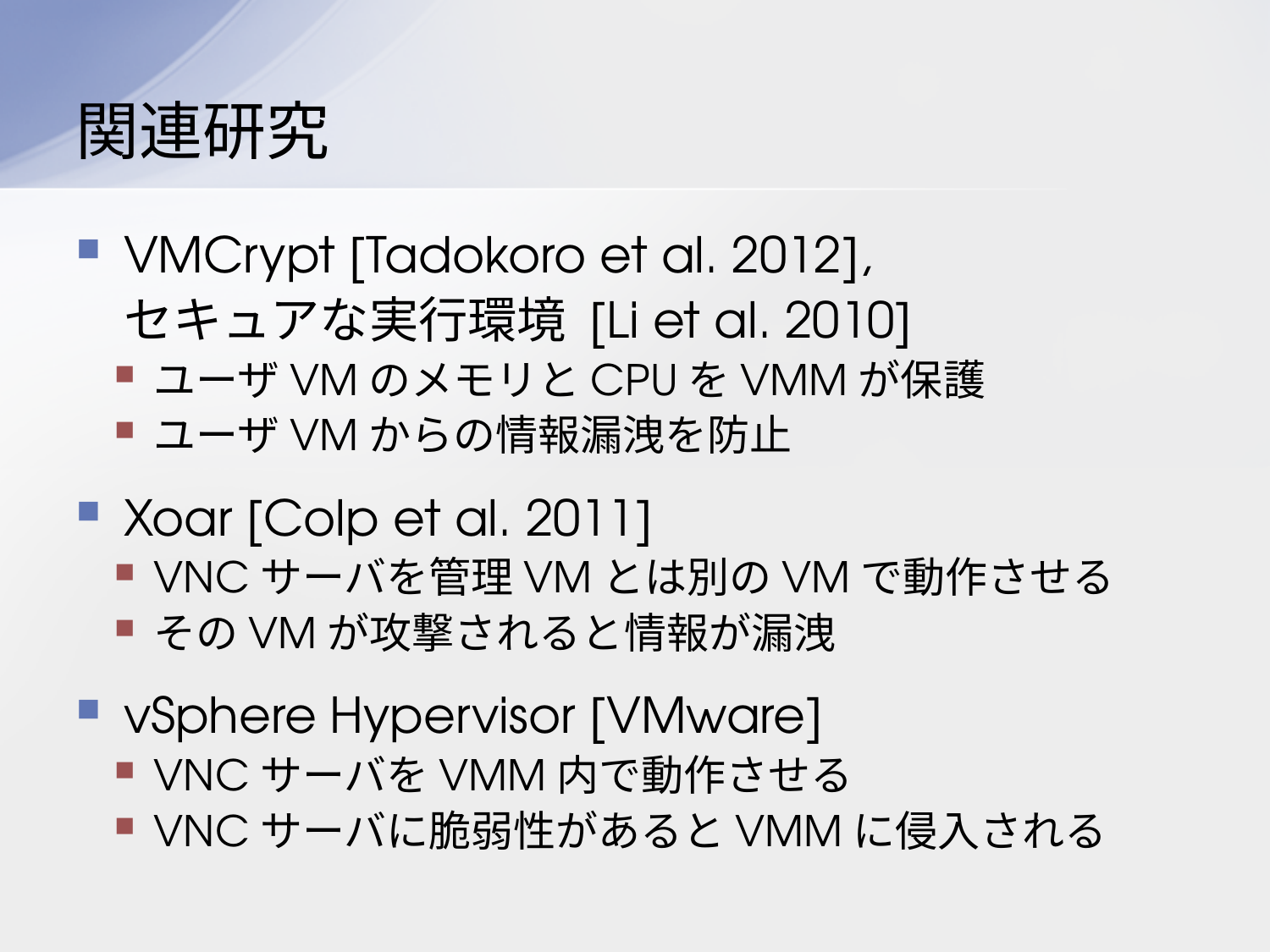

# 関連研究
VMCrypt [Tadokoro et al. 2012],
セキュアな実行環境 [Li et al. 2010]
ユーザVMのメモリとCPUをVMMが保護
ユーザVMからの情報漏洩を防止
Xoar [Colp et al. 2011]
VNCサーバを管理VMとは別のVMで動作させる
そのVMが攻撃されると情報が漏洩
vSphere Hypervisor [VMware]
VNCサーバをVMM内で動作させる
VNCサーバに脆弱性があるとVMMに侵入される